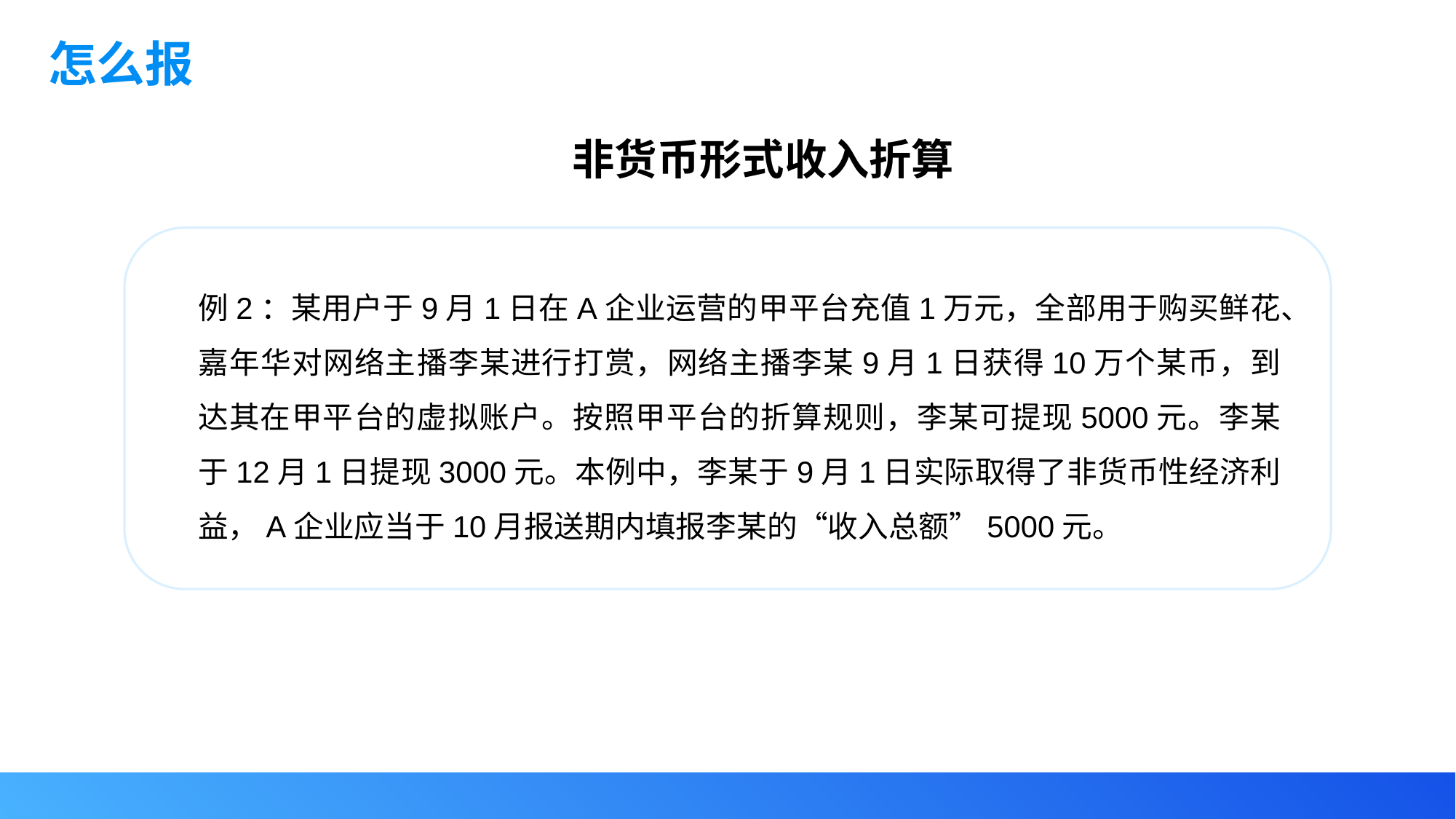

怎么报
非货币形式收入折算

例2：某用户于9月1日在A企业运营的甲平台充值1万元，全部用于购买鲜花、嘉年华对网络主播李某进行打赏，网络主播李某9月1日获得10万个某币，到达其在甲平台的虚拟账户。按照甲平台的折算规则，李某可提现5000元。李某于12月1日提现3000元。本例中，李某于9月1日实际取得了非货币性经济利益，A企业应当于10月报送期内填报李某的“收入总额”5000元。